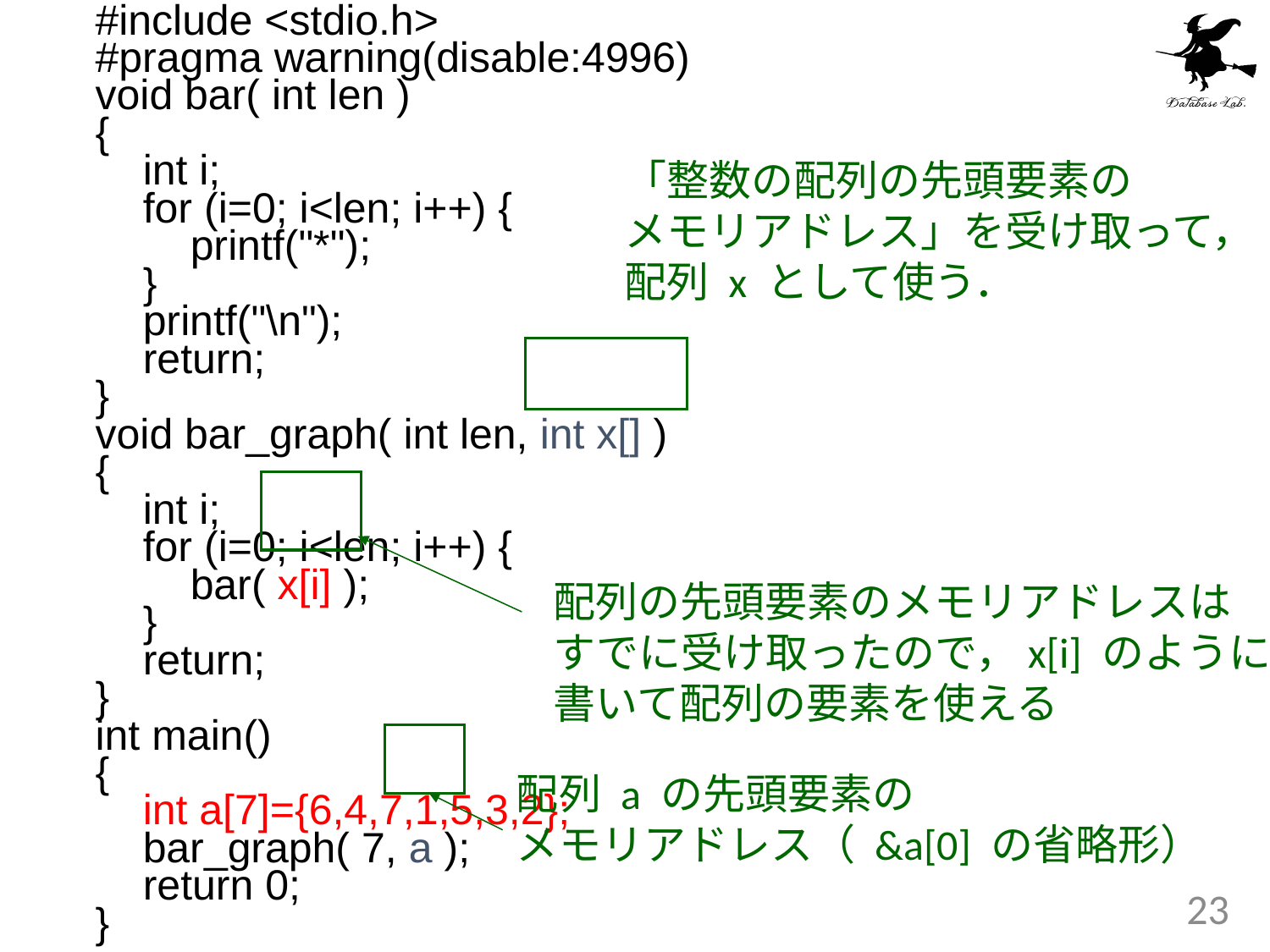

#include <stdio.h>
#pragma warning(disable:4996)
void bar( int len )
{
    int i;
    for (i=0; i<len; i++) {
        printf("*");
    }
    printf("\n");
    return;
}
void bar_graph( int len, int x[] )
{
    int i;
    for (i=0; i<len; i++) {
        bar( x[i] );
    }
    return;
}
int main()
{
    int a[7]={6,4,7,1,5,3,2};
    bar_graph( 7, a );
    return 0;
}
「整数の配列の先頭要素の
メモリアドレス」を受け取って，
配列 x として使う．

配列の先頭要素のメモリアドレスは
すでに受け取ったので，x[i] のように
書いて配列の要素を使える

配列 a の先頭要素の
メモリアドレス（ &a[0] の省略形）

23